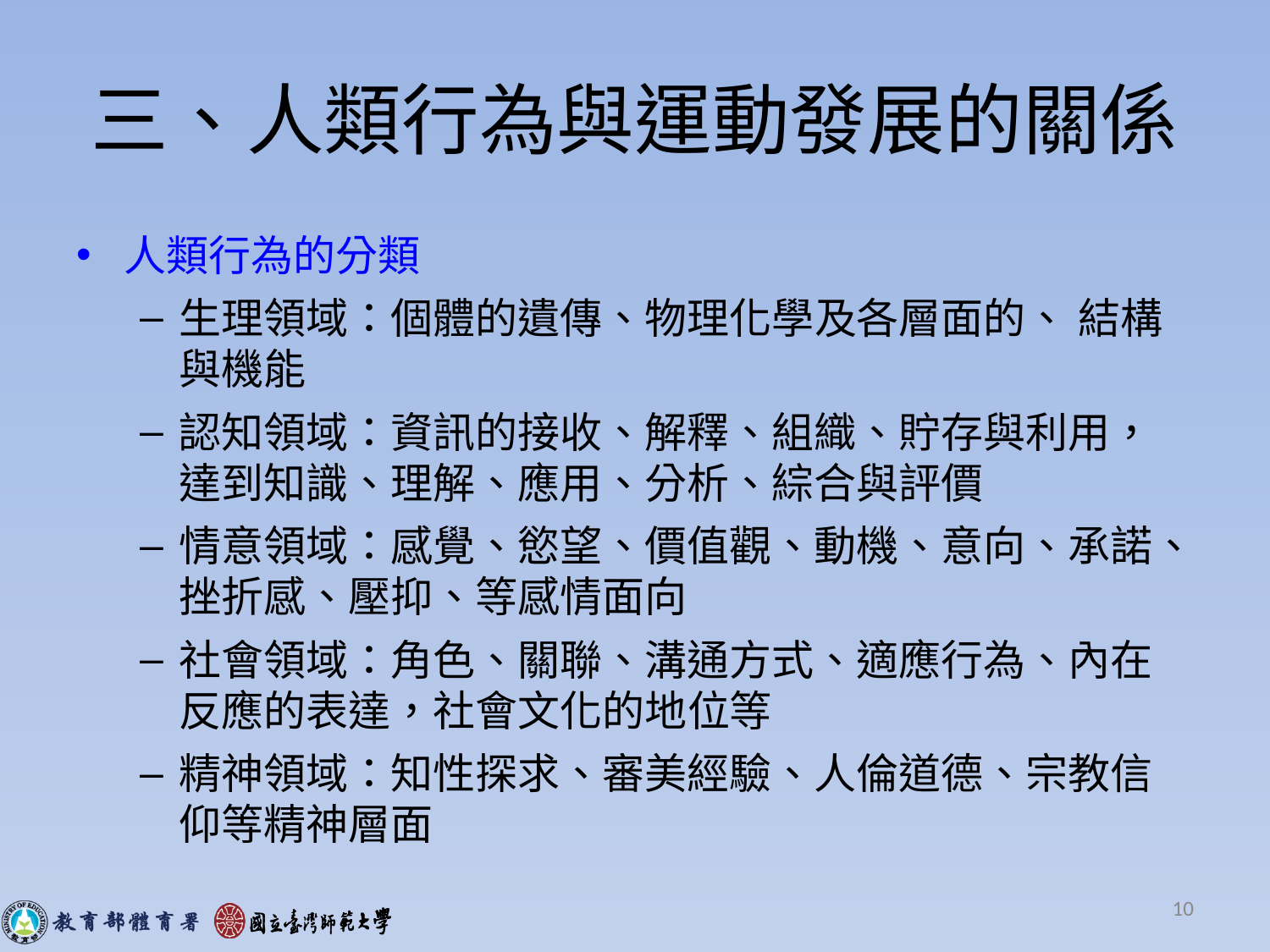

# 三、人類行為與運動發展的關係
人類行為的分類
生理領域：個體的遺傳、物理化學及各層面的、 結構與機能
認知領域：資訊的接收、解釋、組織、貯存與利用，達到知識、理解、應用、分析、綜合與評價
情意領域：感覺、慾望、價值觀、動機、意向、承諾、挫折感、壓抑、等感情面向
社會領域：角色、關聯、溝通方式、適應行為、內在反應的表達，社會文化的地位等
精神領域：知性探求、審美經驗、人倫道德、宗教信仰等精神層面

10